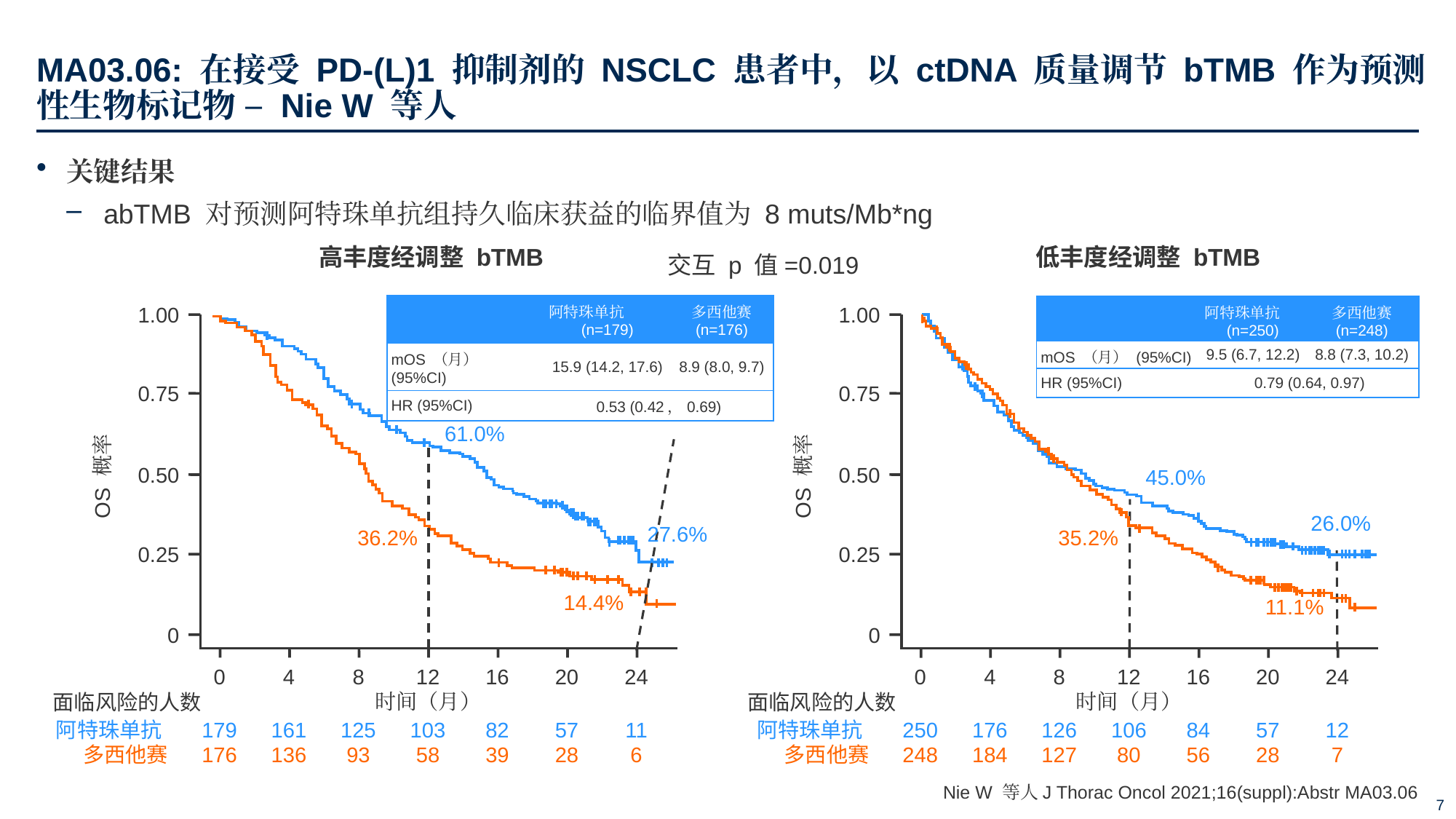

# MA03.06: 在接受 PD-(L)1 抑制剂的 NSCLC 患者中，以 ctDNA 质量调节 bTMB 作为预测性生物标记物 – Nie W 等人
关键结果
abTMB 对预测阿特珠单抗组持久临床获益的临界值为 8 muts/Mb*ng
高丰度经调整 bTMB
低丰度经调整 bTMB
交互 p 值=0.019
1.00
1.00

0.75
0.75

61.0%
0.50
0.50
OS 概率
OS 概率
45.0%

26.0%
27.6%
36.2%
35.2%
0.25
0.25

14.4%
11.1%
0
0

0
4
8
12
16
20
24
0
4
8
12
16
20
24
时间（月）
时间（月）
面临风险的人数
面临风险的人数
阿特珠单抗
阿特珠单抗
179
161
125
103
82
57
11
250
176
126
106
84
57
12
多西他赛
多西他赛
176
136
93
58
39
28
6
248
184
127
80
56
28
7
|  | 阿特珠单抗 (n=179) | 多西他赛 (n=176) |
| --- | --- | --- |
| mOS （月） (95%CI) | 15.9 (14.2, 17.6) | 8.9 (8.0, 9.7) |
| HR (95%CI) | 0.53 (0.42，0.69) |  |
|  | 阿特珠单抗 (n=250) | 多西他赛 (n=248) |
| --- | --- | --- |
| mOS （月） (95%CI) | 9.5 (6.7, 12.2) | 8.8 (7.3, 10.2) |
| HR (95%CI) | 0.79 (0.64, 0.97) |  |
Nie W 等人J Thorac Oncol 2021;16(suppl):Abstr MA03.06